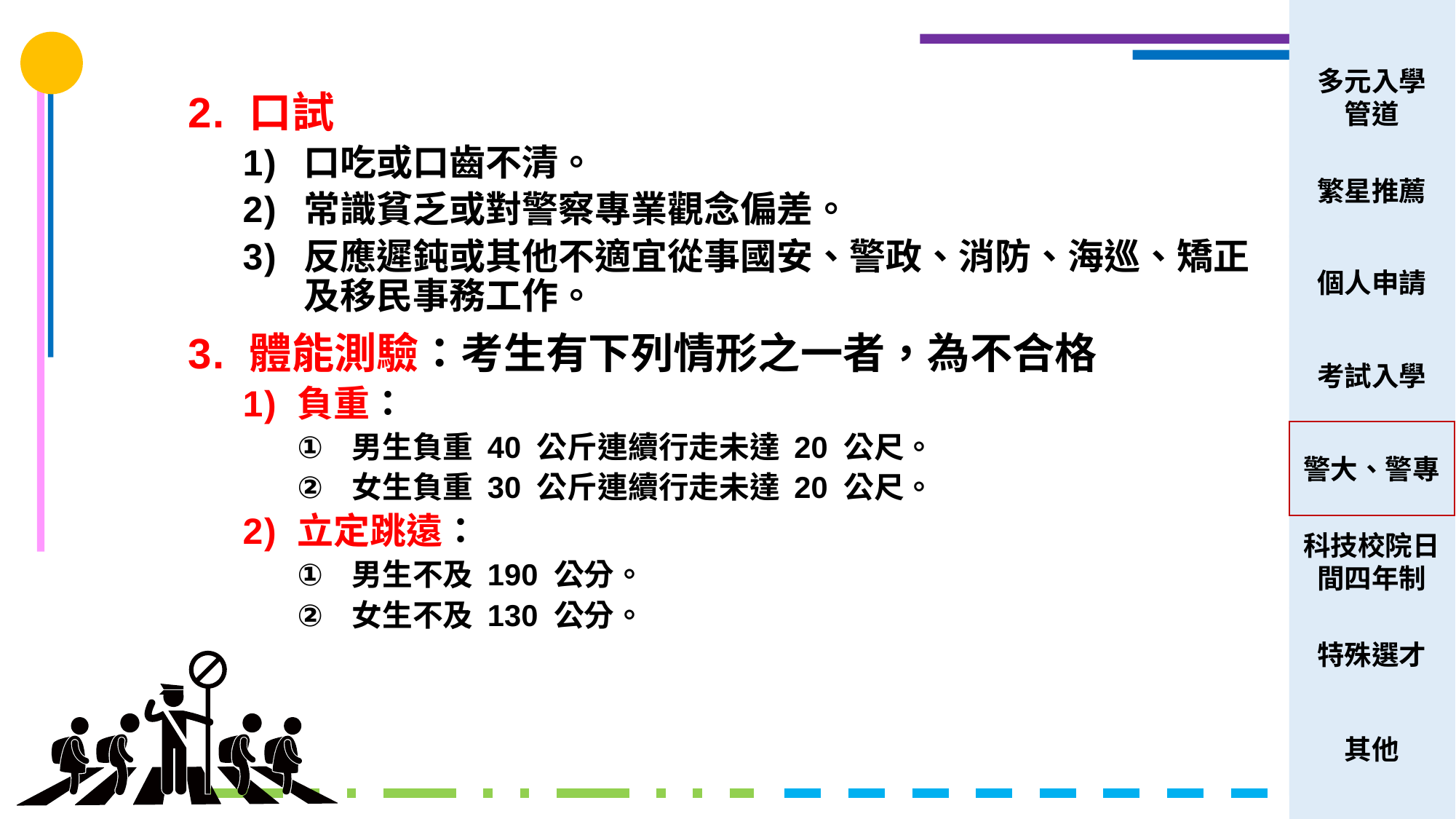

口試
口吃或口齒不清。
常識貧乏或對警察專業觀念偏差。
反應遲鈍或其他不適宜從事國安、警政、消防、海巡、矯正及移民事務工作。
體能測驗：考生有下列情形之一者，為不合格
負重：
男生負重 40 公斤連續行走未達 20 公尺。
女生負重 30 公斤連續行走未達 20 公尺。
立定跳遠：
男生不及 190 公分。
女生不及 130 公分。